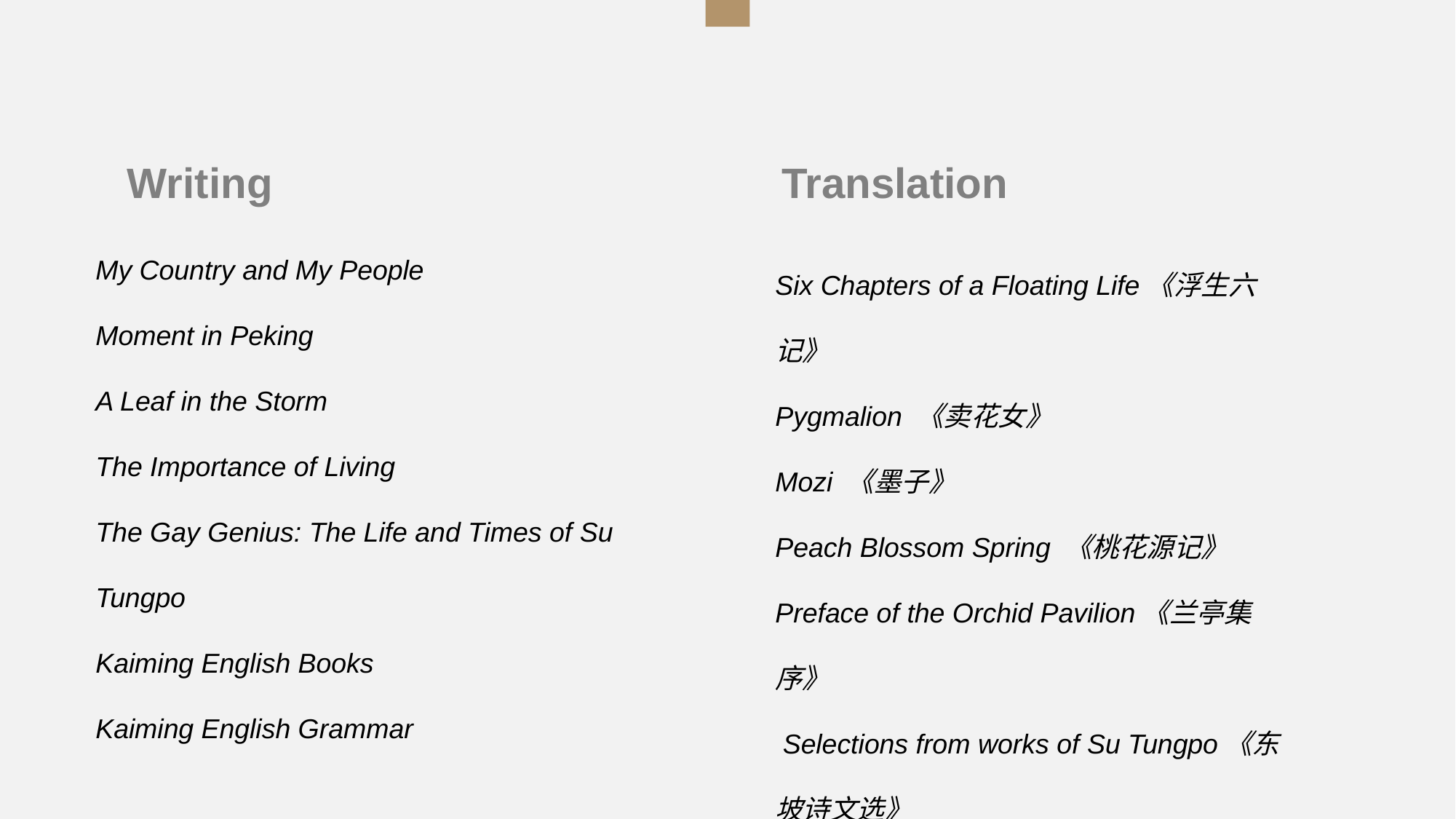

Writing
Translation
My Country and My People
Moment in Peking
A Leaf in the Storm
The Importance of Living
The Gay Genius: The Life and Times of Su Tungpo
Kaiming English Books
Kaiming English Grammar
Six Chapters of a Floating Life《浮生六记》
Pygmalion 《卖花女》
Mozi 《墨子》
Peach Blossom Spring 《桃花源记》
Preface of the Orchid Pavilion《兰亭集序》
 Selections from works of Su Tungpo《东坡诗文选》